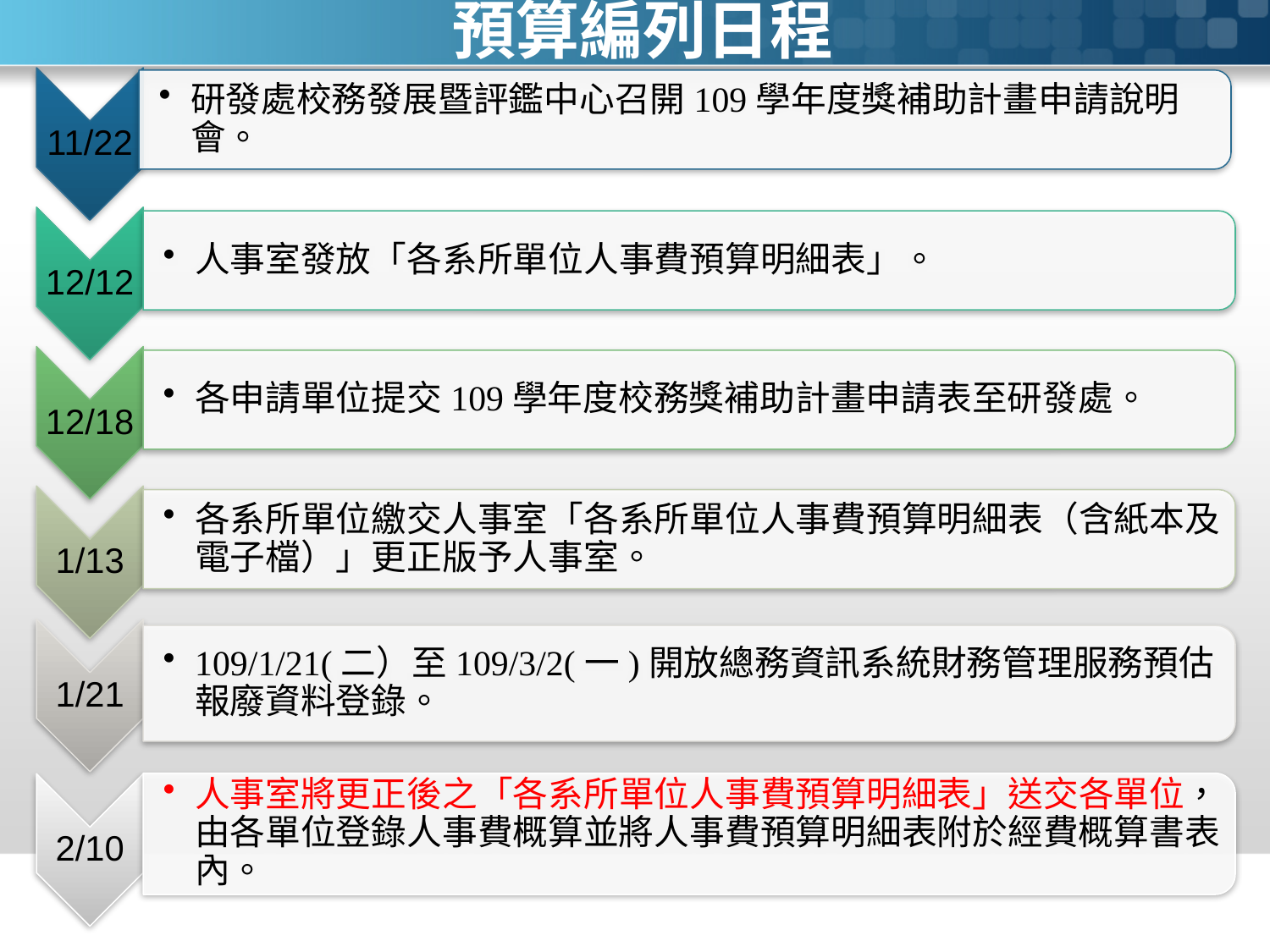

預算編列日程
11/22
研發處校務發展暨評鑑中心召開109學年度獎補助計畫申請說明會。
12/12
人事室發放「各系所單位人事費預算明細表」。
12/18
各申請單位提交109學年度校務獎補助計畫申請表至研發處。
1/13
各系所單位繳交人事室「各系所單位人事費預算明細表（含紙本及電子檔）」更正版予人事室。
1/21
109/1/21(二）至109/3/2(一)開放總務資訊系統財務管理服務預估報廢資料登錄。
2/10
人事室將更正後之「各系所單位人事費預算明細表」送交各單位，由各單位登錄人事費概算並將人事費預算明細表附於經費概算書表內。